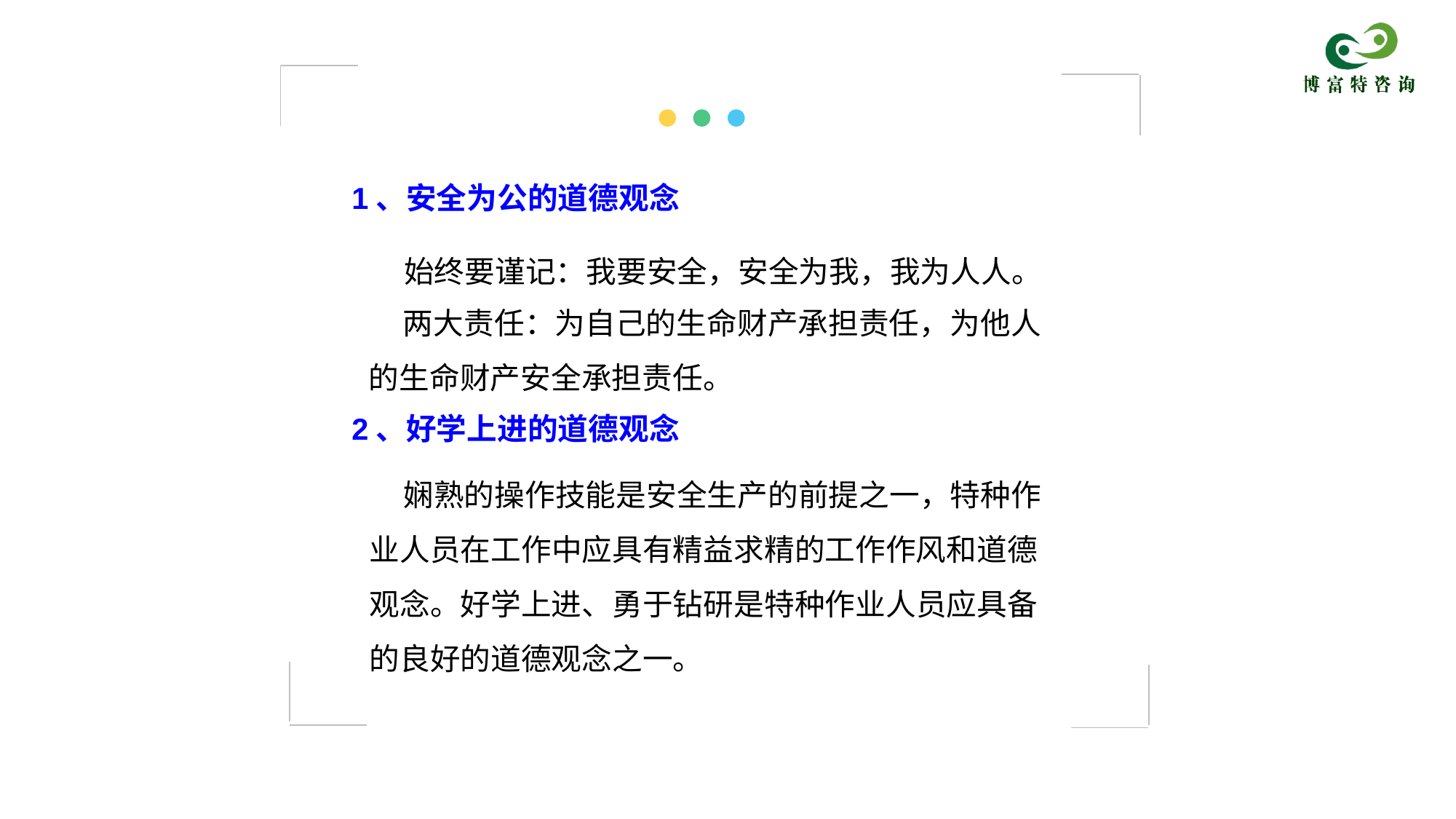

1、安全为公的道德观念
    始终要谨记：我要安全，安全为我，我为人人。
    两大责任：为自己的生命财产承担责任，为他人
的生命财产安全承担责任。
2、好学上进的道德观念
    娴熟的操作技能是安全生产的前提之一，特种作
业人员在工作中应具有精益求精的工作作风和道德
观念。好学上进、勇于钻研是特种作业人员应具备
的良好的道德观念之一。